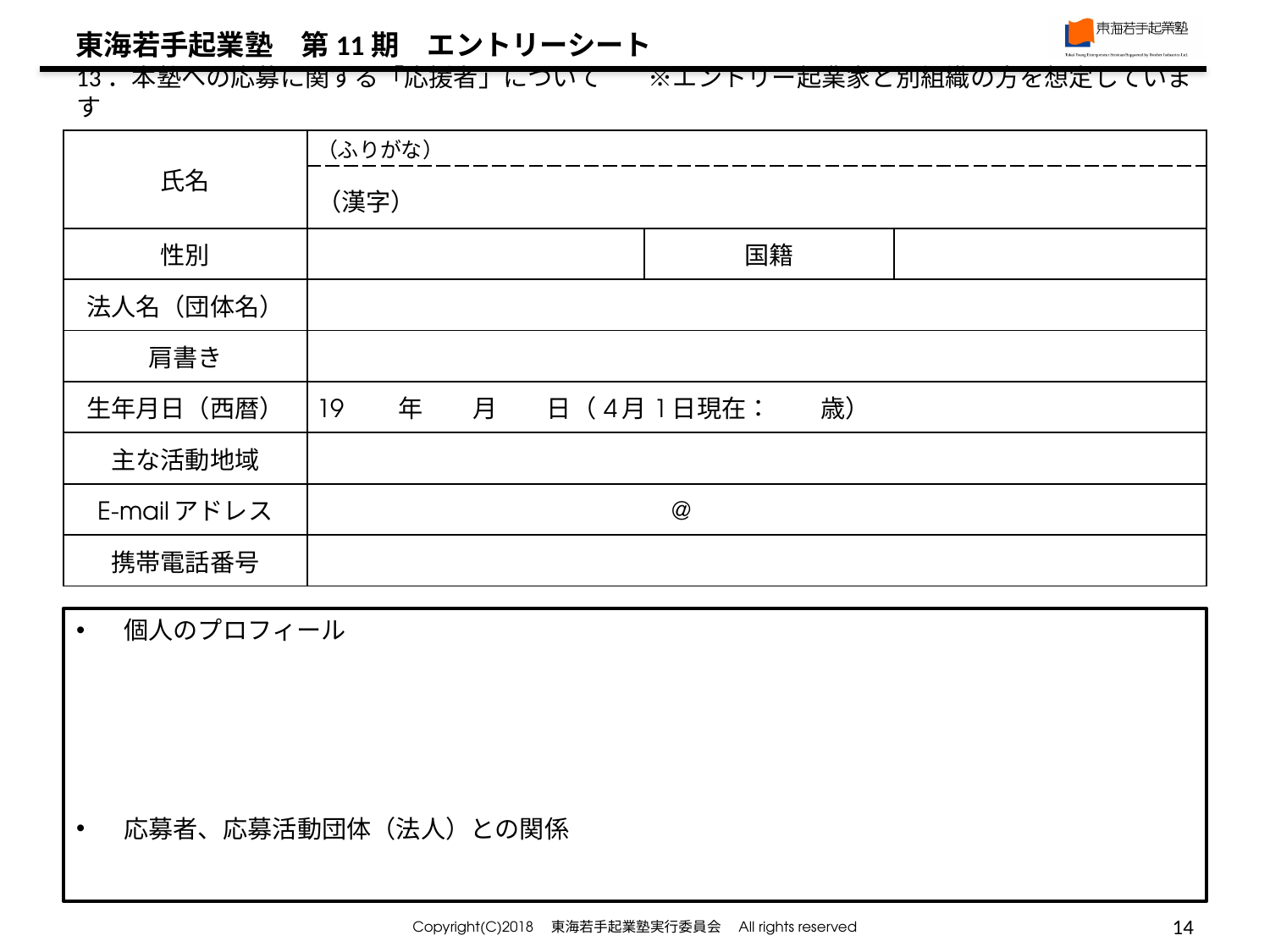

# 13．本塾への応募に関する「応援者」について　    ※エントリー起業家と別組織の方を想定しています
| 氏名 | （ふりがな） |  |  |
| --- | --- | --- | --- |
|  | （漢字） |  |  |
| 性別 |  | 国籍 |  |
| 法人名（団体名） |  |  |  |
| 肩書き |  |  |  |
| 生年月日（西暦） | 19　　年　　月　　日（4月1日現在：　　歳） |  |  |
| 主な活動地域 |  |  |  |
| E-mailアドレス | @ |  |  |
| 携帯電話番号 |  |  |  |
個人のプロフィール

応募者、応募活動団体（法人）との関係

Copyright(C)2018　東海若手起業塾実行委員会　All rights reserved
14